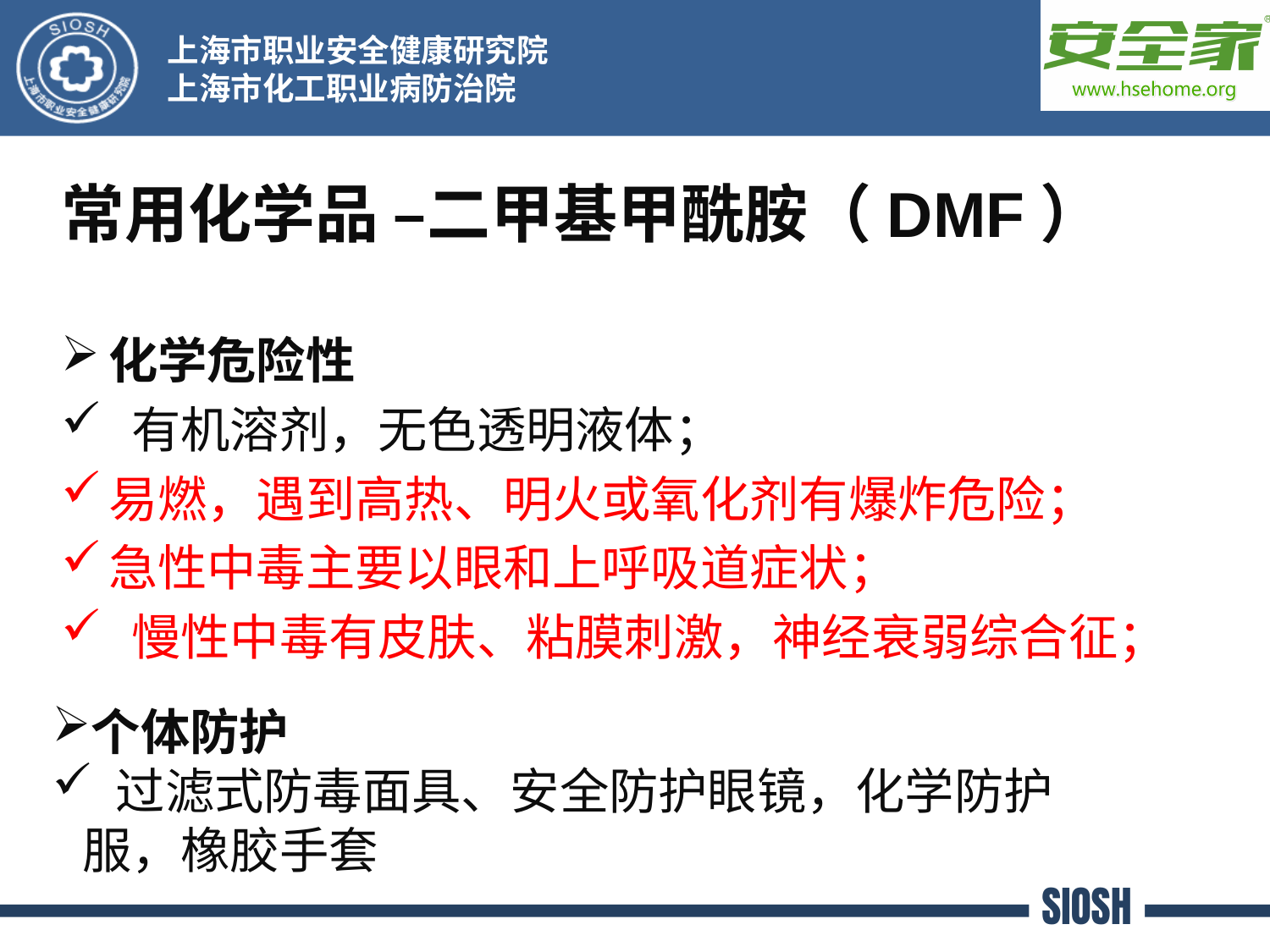

常用化学品 –二甲基甲酰胺（DMF）

化学危险性
 有机溶剂，无色透明液体；
易燃，遇到高热、明火或氧化剂有爆炸危险；
急性中毒主要以眼和上呼吸道症状；
 慢性中毒有皮肤、粘膜刺激，神经衰弱综合征；

个体防护
 过滤式防毒面具、安全防护眼镜，化学防护服，橡胶手套